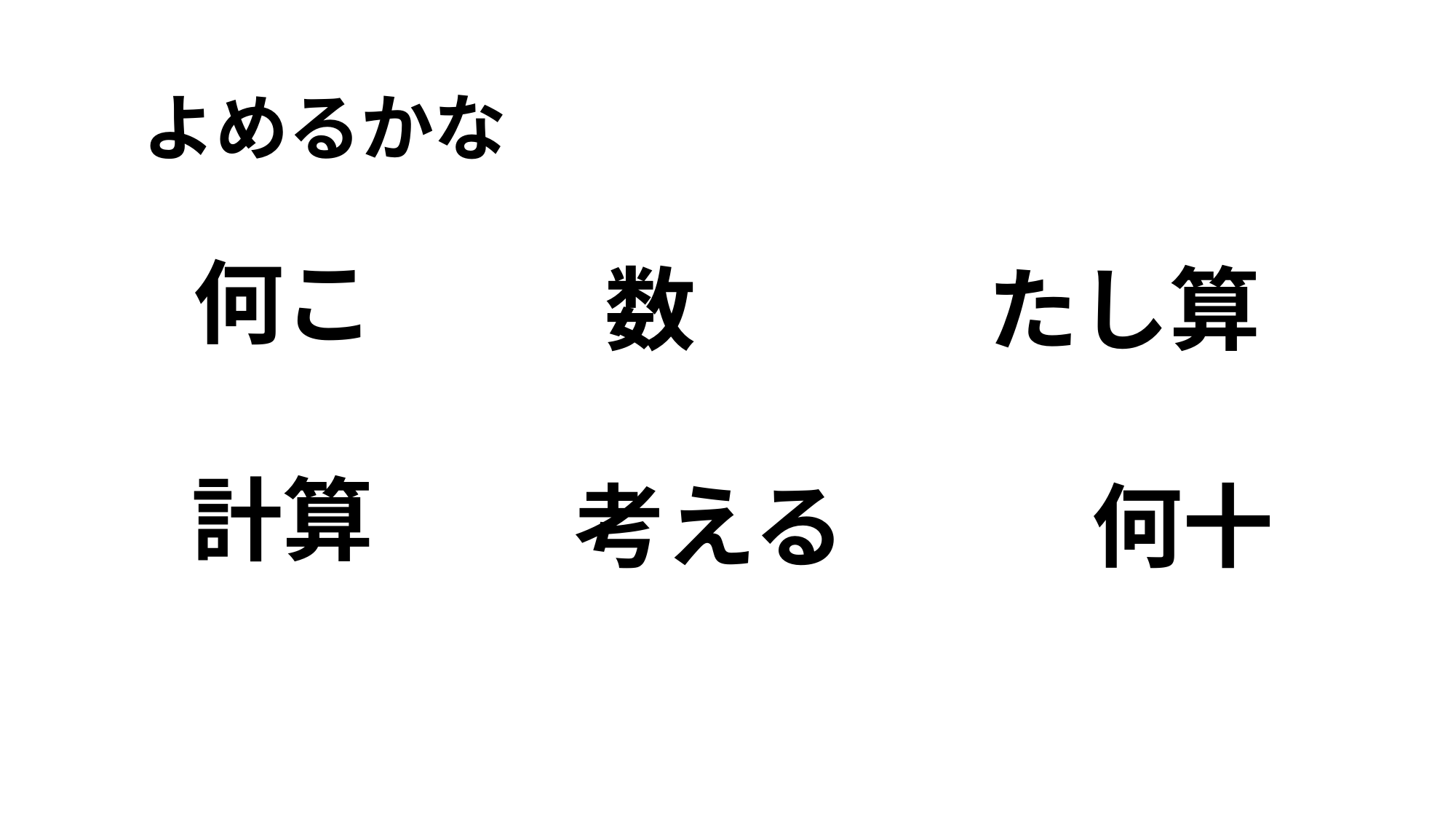

よめるかな
　何こ
数
　たし算
　計算
　考える
　何十